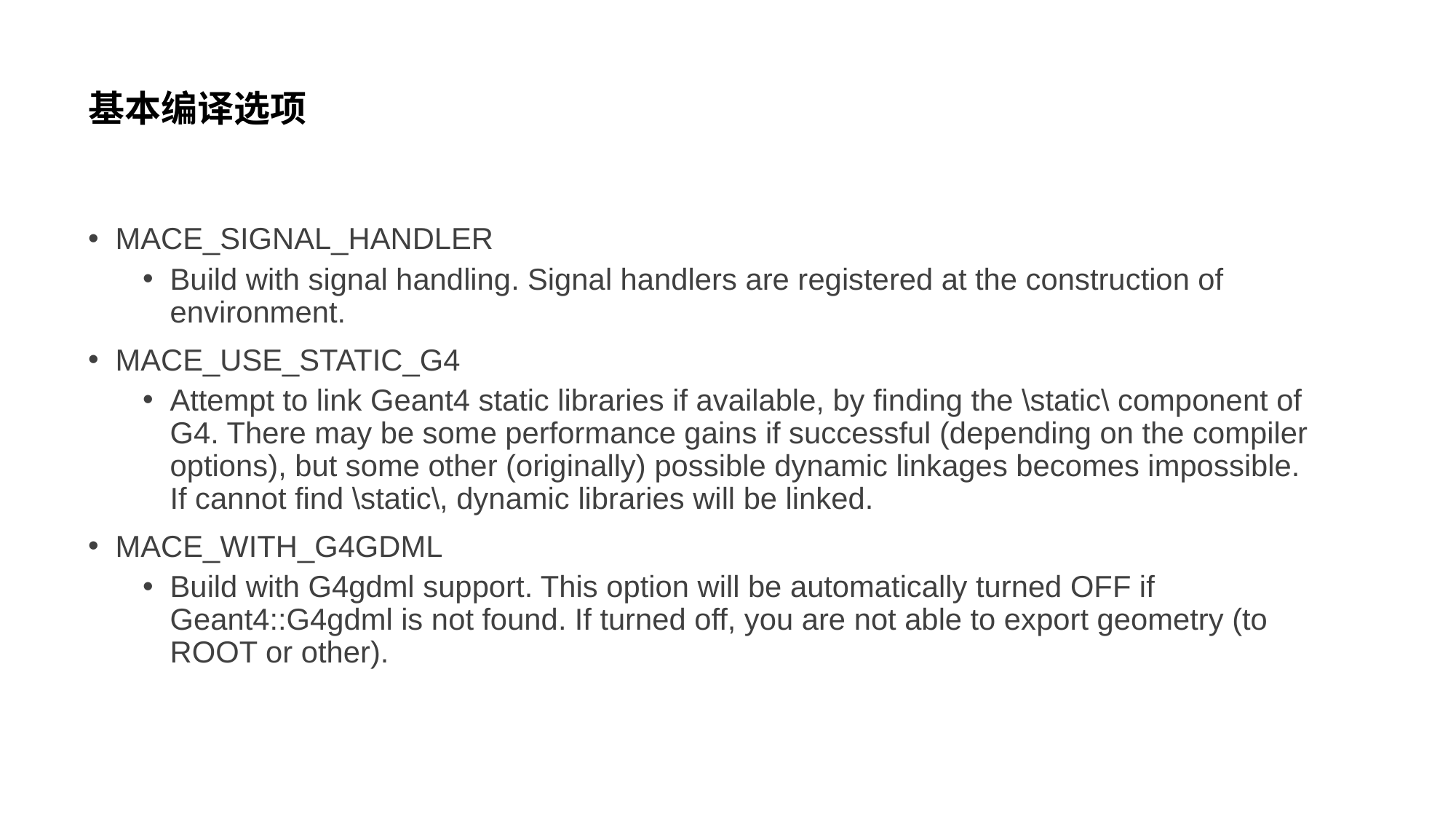

# 基本编译选项
MACE_SIGNAL_HANDLER
Build with signal handling. Signal handlers are registered at the construction of environment.
MACE_USE_STATIC_G4
Attempt to link Geant4 static libraries if available, by finding the \static\ component of G4. There may be some performance gains if successful (depending on the compiler options), but some other (originally) possible dynamic linkages becomes impossible. If cannot find \static\, dynamic libraries will be linked.
MACE_WITH_G4GDML
Build with G4gdml support. This option will be automatically turned OFF if Geant4::G4gdml is not found. If turned off, you are not able to export geometry (to ROOT or other).

40